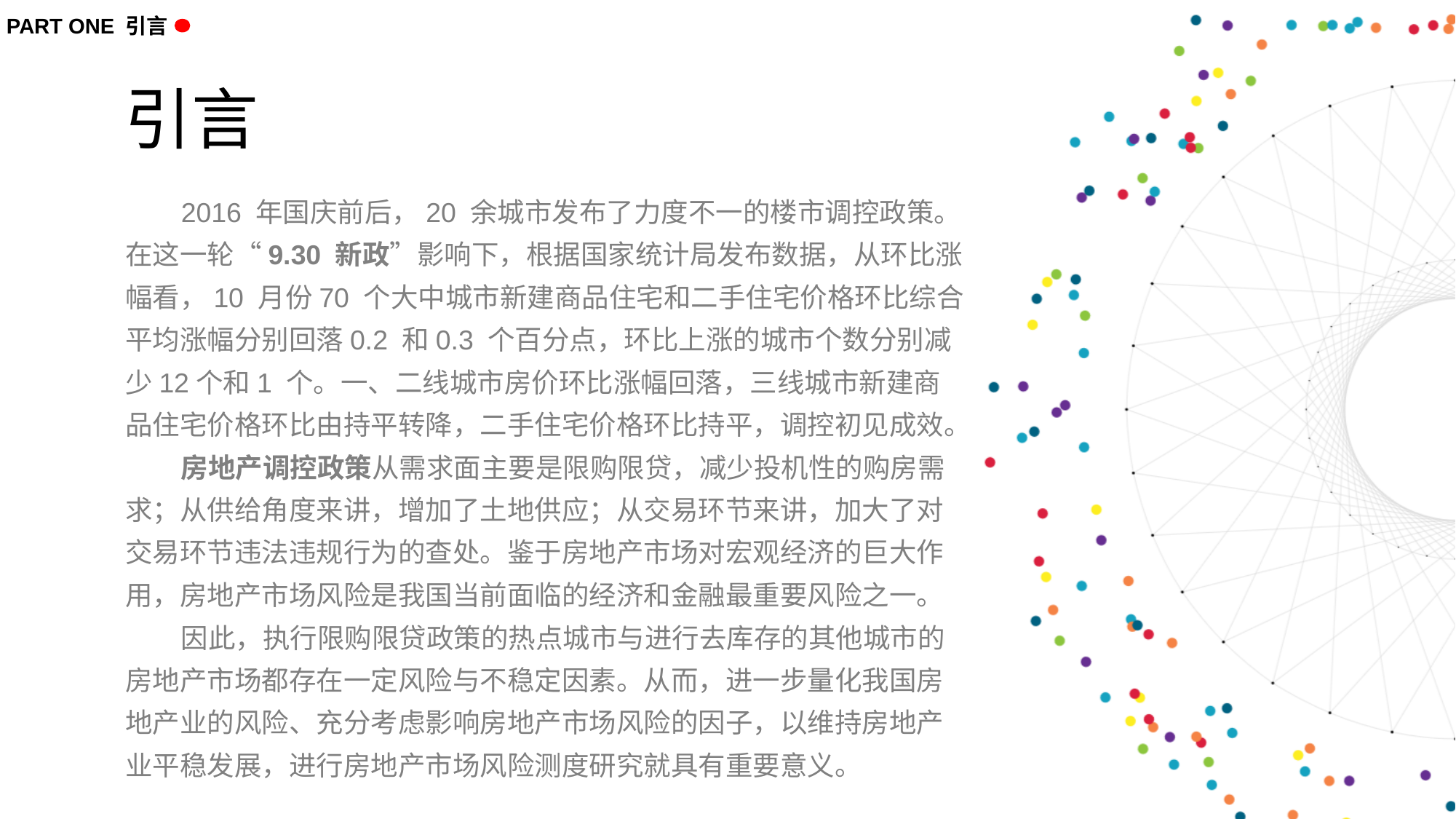

PART ONE 引言

引言
2016 年国庆前后，20 余城市发布了力度不一的楼市调控政策。在这一轮“9.30 新政”影响下，根据国家统计局发布数据，从环比涨幅看，10 月份70 个大中城市新建商品住宅和二手住宅价格环比综合平均涨幅分别回落0.2 和0.3 个百分点，环比上涨的城市个数分别减少12个和1 个。一、二线城市房价环比涨幅回落，三线城市新建商品住宅价格环比由持平转降，二手住宅价格环比持平，调控初见成效。
房地产调控政策从需求面主要是限购限贷，减少投机性的购房需求；从供给角度来讲，增加了土地供应；从交易环节来讲，加大了对交易环节违法违规行为的查处。鉴于房地产市场对宏观经济的巨大作用，房地产市场风险是我国当前面临的经济和金融最重要风险之一。
因此，执行限购限贷政策的热点城市与进行去库存的其他城市的房地产市场都存在一定风险与不稳定因素。从而，进一步量化我国房地产业的风险、充分考虑影响房地产市场风险的因子，以维持房地产业平稳发展，进行房地产市场风险测度研究就具有重要意义。